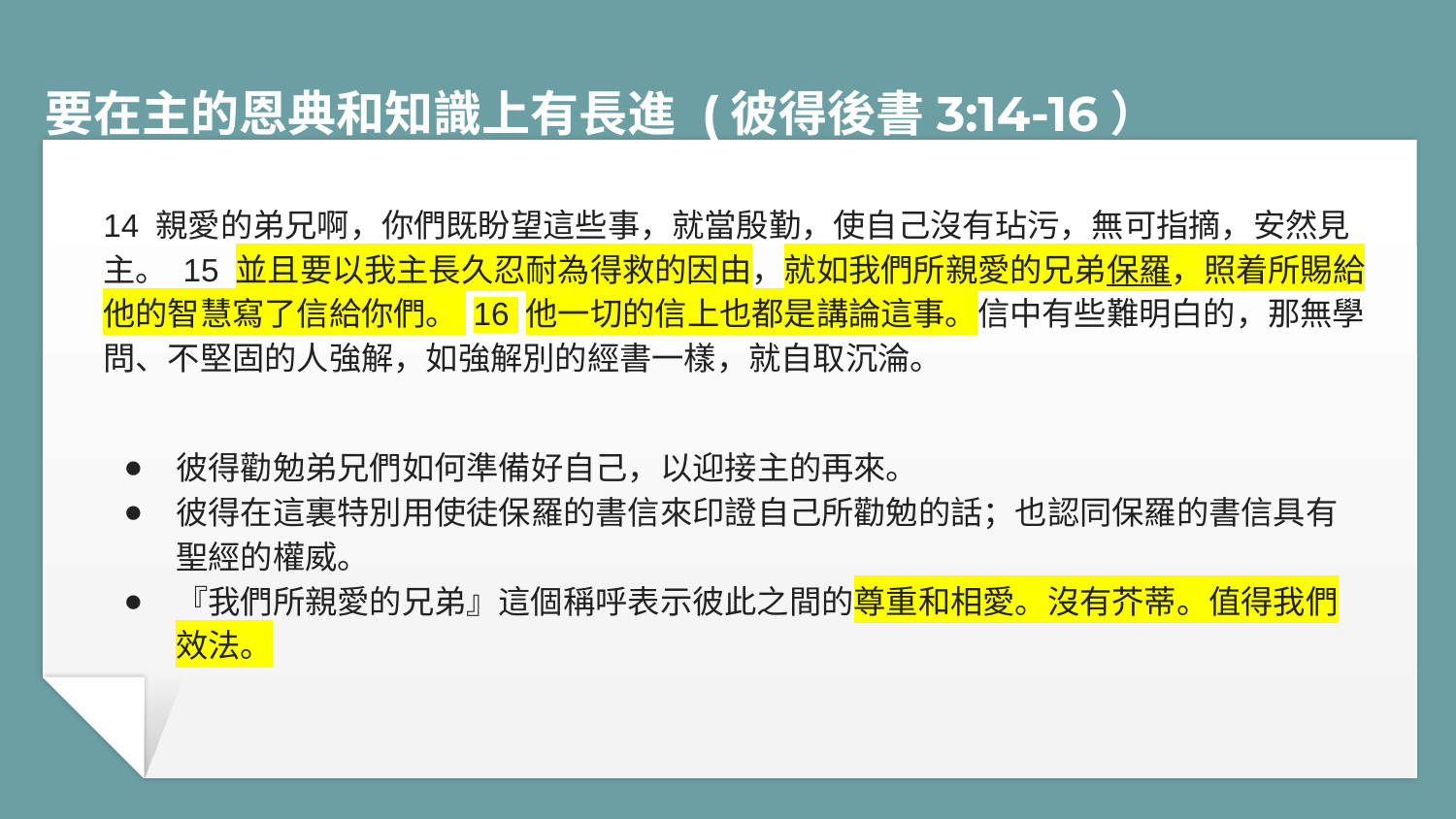

# 要在主的恩典和知識上有長進 (彼得後書3:14-16）
14 親愛的弟兄啊，你們既盼望這些事，就當殷勤，使自己沒有玷污，無可指摘，安然見主。 15 並且要以我主長久忍耐為得救的因由，就如我們所親愛的兄弟保羅，照着所賜給他的智慧寫了信給你們。 16 他一切的信上也都是講論這事。信中有些難明白的，那無學問、不堅固的人強解，如強解別的經書一樣，就自取沉淪。

彼得勸勉弟兄們如何準備好自己，以迎接主的再來。
彼得在這裏特別用使徒保羅的書信來印證自己所勸勉的話；也認同保羅的書信具有聖經的權威。
『我們所親愛的兄弟』這個稱呼表示彼此之間的尊重和相愛。沒有芥蒂。值得我們效法。